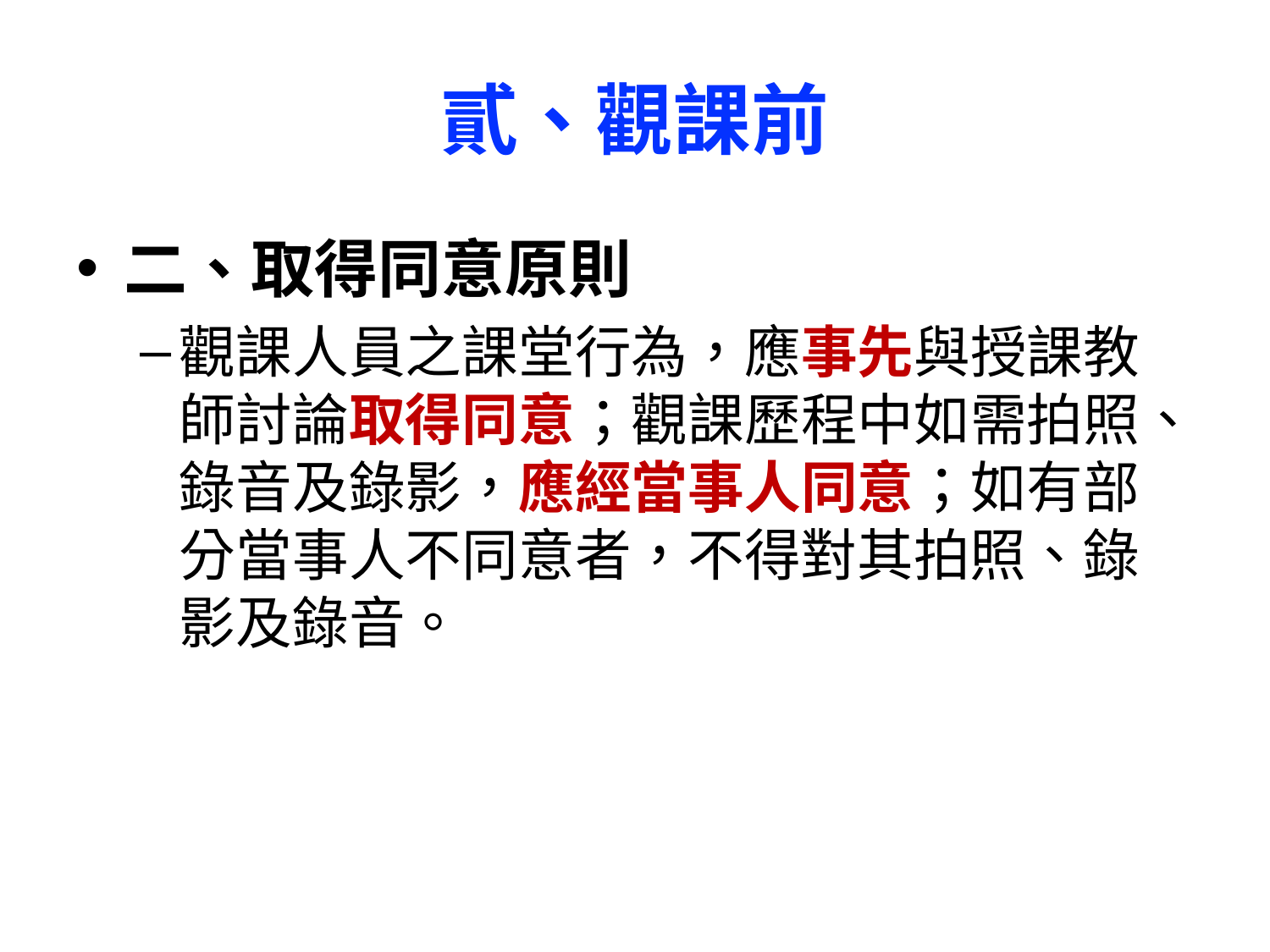

# 貳、觀課前
二、取得同意原則
觀課人員之課堂行為，應事先與授課教師討論取得同意；觀課歷程中如需拍照、錄音及錄影，應經當事人同意；如有部分當事人不同意者，不得對其拍照、錄影及錄音。